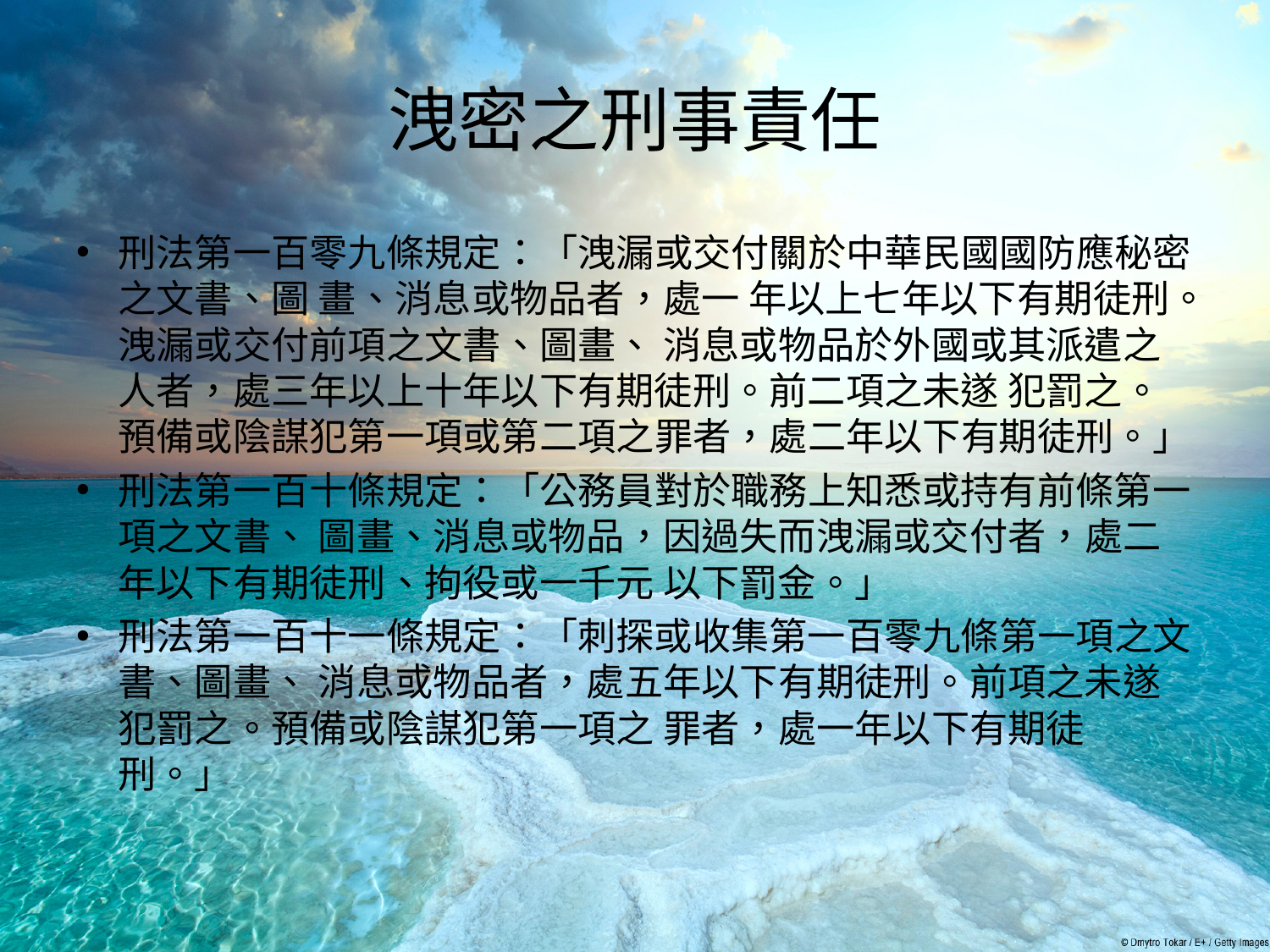

# 洩密之刑事責任
刑法第一百零九條規定：「洩漏或交付關於中華民國國防應秘密之文書、圖 畫、消息或物品者，處一 年以上七年以下有期徒刑。洩漏或交付前項之文書、圖畫、 消息或物品於外國或其派遣之人者，處三年以上十年以下有期徒刑。前二項之未遂 犯罰之。預備或陰謀犯第一項或第二項之罪者，處二年以下有期徒刑。」
刑法第一百十條規定：「公務員對於職務上知悉或持有前條第一項之文書、 圖畫、消息或物品，因過失而洩漏或交付者，處二年以下有期徒刑、拘役或一千元 以下罰金。」
刑法第一百十一條規定：「刺探或收集第一百零九條第一項之文書、圖畫、 消息或物品者，處五年以下有期徒刑。前項之未遂犯罰之。預備或陰謀犯第一項之 罪者，處一年以下有期徒刑。」